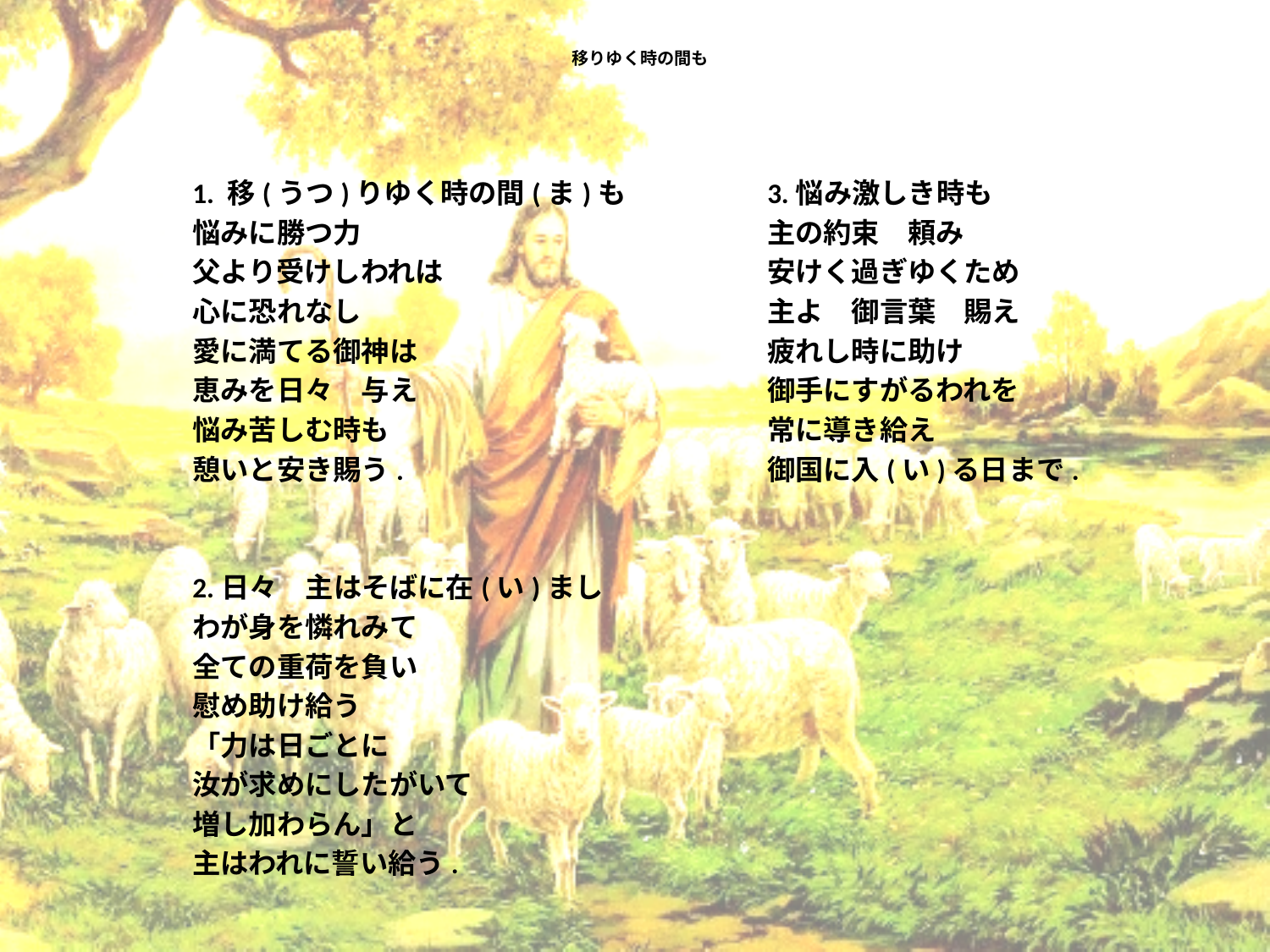

# 移りゆく時の間も
1. 移(うつ)りゆく時の間(ま)も
悩みに勝つ力
父より受けしわれは
心に恐れなし
愛に満てる御神は
恵みを日々　与え
悩み苦しむ時も
憩いと安き賜う.

2.日々　主はそばに在(い)まし
わが身を憐れみて
全ての重荷を負い
慰め助け給う
「力は日ごとに
汝が求めにしたがいて
増し加わらん」と
主はわれに誓い給う.
3.悩み激しき時も
主の約束　頼み
安けく過ぎゆくため
主よ　御言葉　賜え
疲れし時に助け
御手にすがるわれを
常に導き給え
御国に入(い)る日まで.